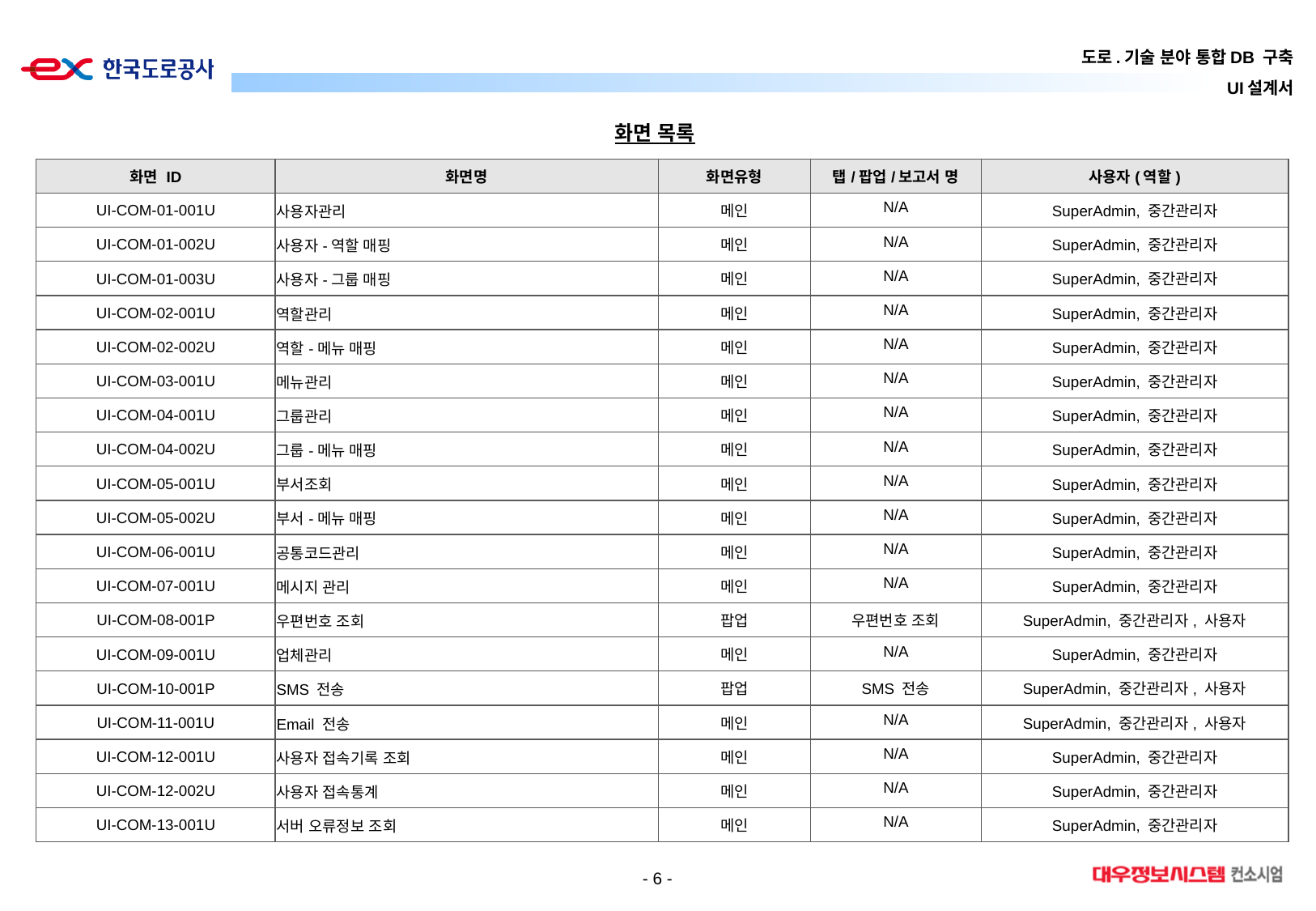

화면 목록
| 화면 ID | 화면명 | 화면유형 | 탭/팝업/보고서 명 | 사용자(역할) |
| --- | --- | --- | --- | --- |
| UI-COM-01-001U | 사용자관리 | 메인 | N/A | SuperAdmin, 중간관리자 |
| UI-COM-01-002U | 사용자-역할 매핑 | 메인 | N/A | SuperAdmin, 중간관리자 |
| UI-COM-01-003U | 사용자-그룹 매핑 | 메인 | N/A | SuperAdmin, 중간관리자 |
| UI-COM-02-001U | 역할관리 | 메인 | N/A | SuperAdmin, 중간관리자 |
| UI-COM-02-002U | 역할-메뉴 매핑 | 메인 | N/A | SuperAdmin, 중간관리자 |
| UI-COM-03-001U | 메뉴관리 | 메인 | N/A | SuperAdmin, 중간관리자 |
| UI-COM-04-001U | 그룹관리 | 메인 | N/A | SuperAdmin, 중간관리자 |
| UI-COM-04-002U | 그룹-메뉴 매핑 | 메인 | N/A | SuperAdmin, 중간관리자 |
| UI-COM-05-001U | 부서조회 | 메인 | N/A | SuperAdmin, 중간관리자 |
| UI-COM-05-002U | 부서-메뉴 매핑 | 메인 | N/A | SuperAdmin, 중간관리자 |
| UI-COM-06-001U | 공통코드관리 | 메인 | N/A | SuperAdmin, 중간관리자 |
| UI-COM-07-001U | 메시지 관리 | 메인 | N/A | SuperAdmin, 중간관리자 |
| UI-COM-08-001P | 우편번호 조회 | 팝업 | 우편번호 조회 | SuperAdmin, 중간관리자, 사용자 |
| UI-COM-09-001U | 업체관리 | 메인 | N/A | SuperAdmin, 중간관리자 |
| UI-COM-10-001P | SMS 전송 | 팝업 | SMS 전송 | SuperAdmin, 중간관리자, 사용자 |
| UI-COM-11-001U | Email 전송 | 메인 | N/A | SuperAdmin, 중간관리자, 사용자 |
| UI-COM-12-001U | 사용자 접속기록 조회 | 메인 | N/A | SuperAdmin, 중간관리자 |
| UI-COM-12-002U | 사용자 접속통계 | 메인 | N/A | SuperAdmin, 중간관리자 |
| UI-COM-13-001U | 서버 오류정보 조회 | 메인 | N/A | SuperAdmin, 중간관리자 |